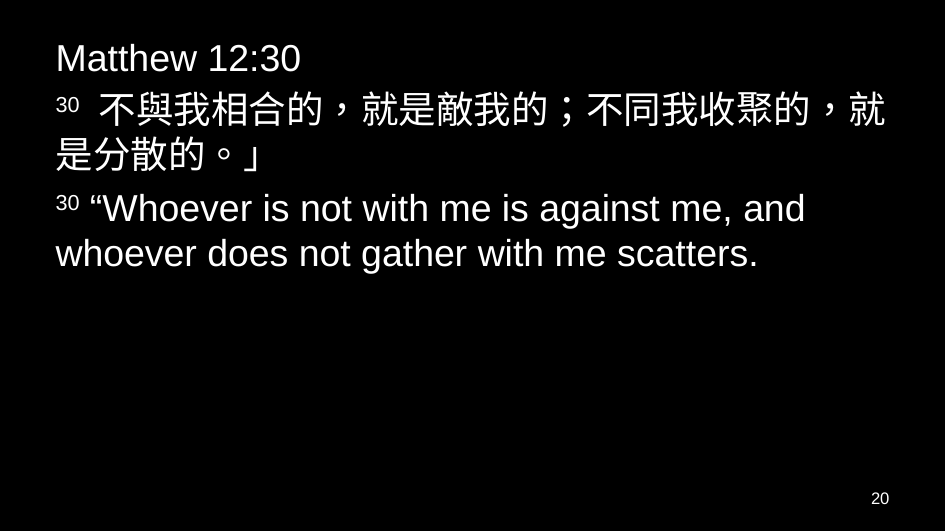

Matthew 12:30
30 不與我相合的，就是敵我的；不同我收聚的，就是分散的。」
30 “Whoever is not with me is against me, and whoever does not gather with me scatters.

20